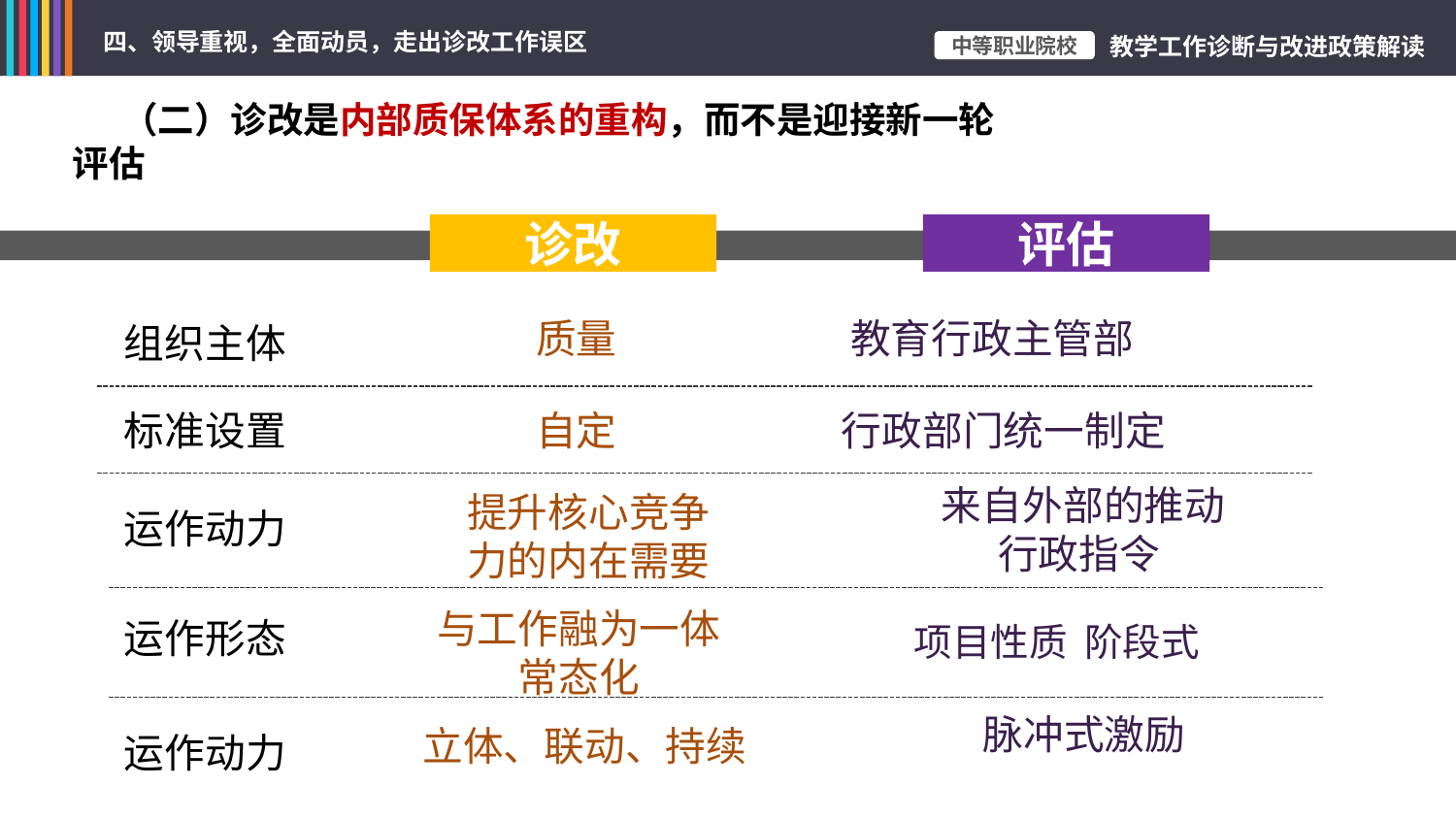

（二）诊改是内部质保体系的重构，而不是迎接新一轮评估
诊改
评估

质量                          教育行政主管部
组织主体
标准设置
自定                         行政部门统一制定
来自外部的推动
行政指令
提升核心竞争力的内在需要
运作动力
与工作融为一体
常态化
运作形态
项目性质  阶段式
脉冲式激励
立体、联动、持续
运作动力